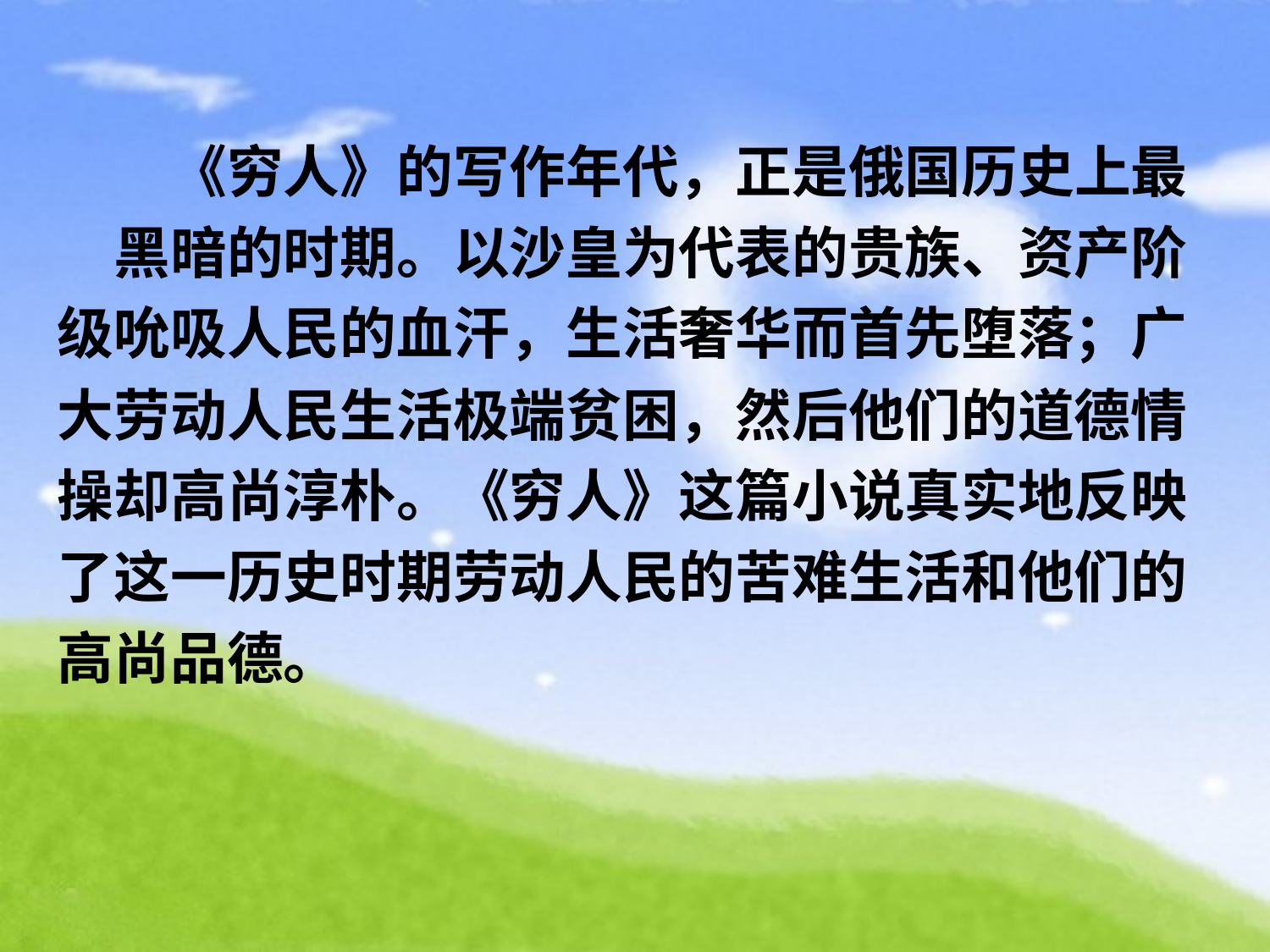

《穷人》的写作年代，正是俄国历史上最　黑暗的时期。以沙皇为代表的贵族、资产阶级吮吸人民的血汗，生活奢华而首先堕落；广大劳动人民生活极端贫困，然后他们的道德情操却高尚淳朴。《穷人》这篇小说真实地反映了这一历史时期劳动人民的苦难生活和他们的高尚品德。